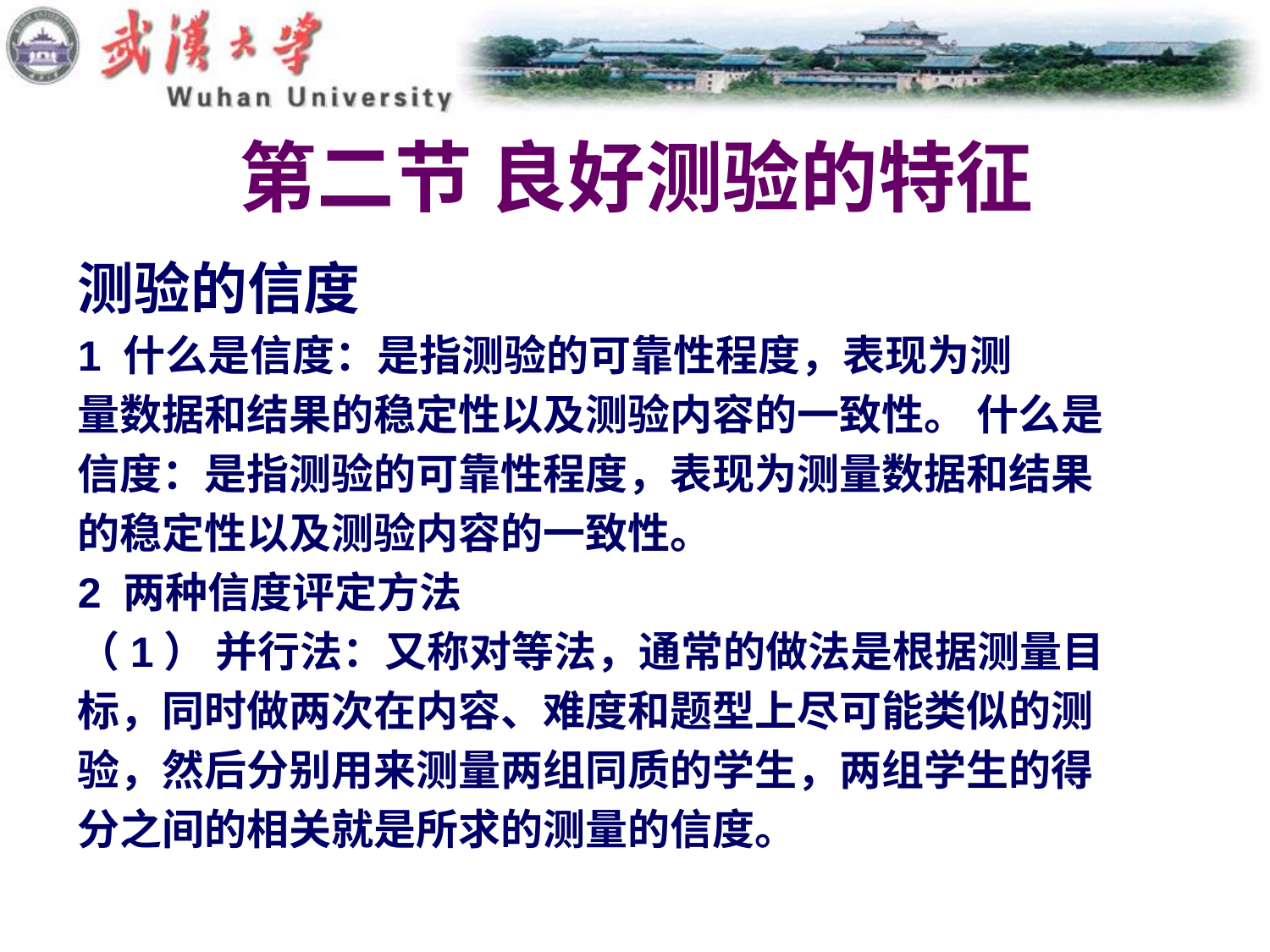

# 第二节 良好测验的特征
测验的信度
1 什么是信度：是指测验的可靠性程度，表现为测
量数据和结果的稳定性以及测验内容的一致性。 什么是
信度：是指测验的可靠性程度，表现为测量数据和结果
的稳定性以及测验内容的一致性。
2 两种信度评定方法
（1） 并行法：又称对等法，通常的做法是根据测量目
标，同时做两次在内容、难度和题型上尽可能类似的测
验，然后分别用来测量两组同质的学生，两组学生的得
分之间的相关就是所求的测量的信度。